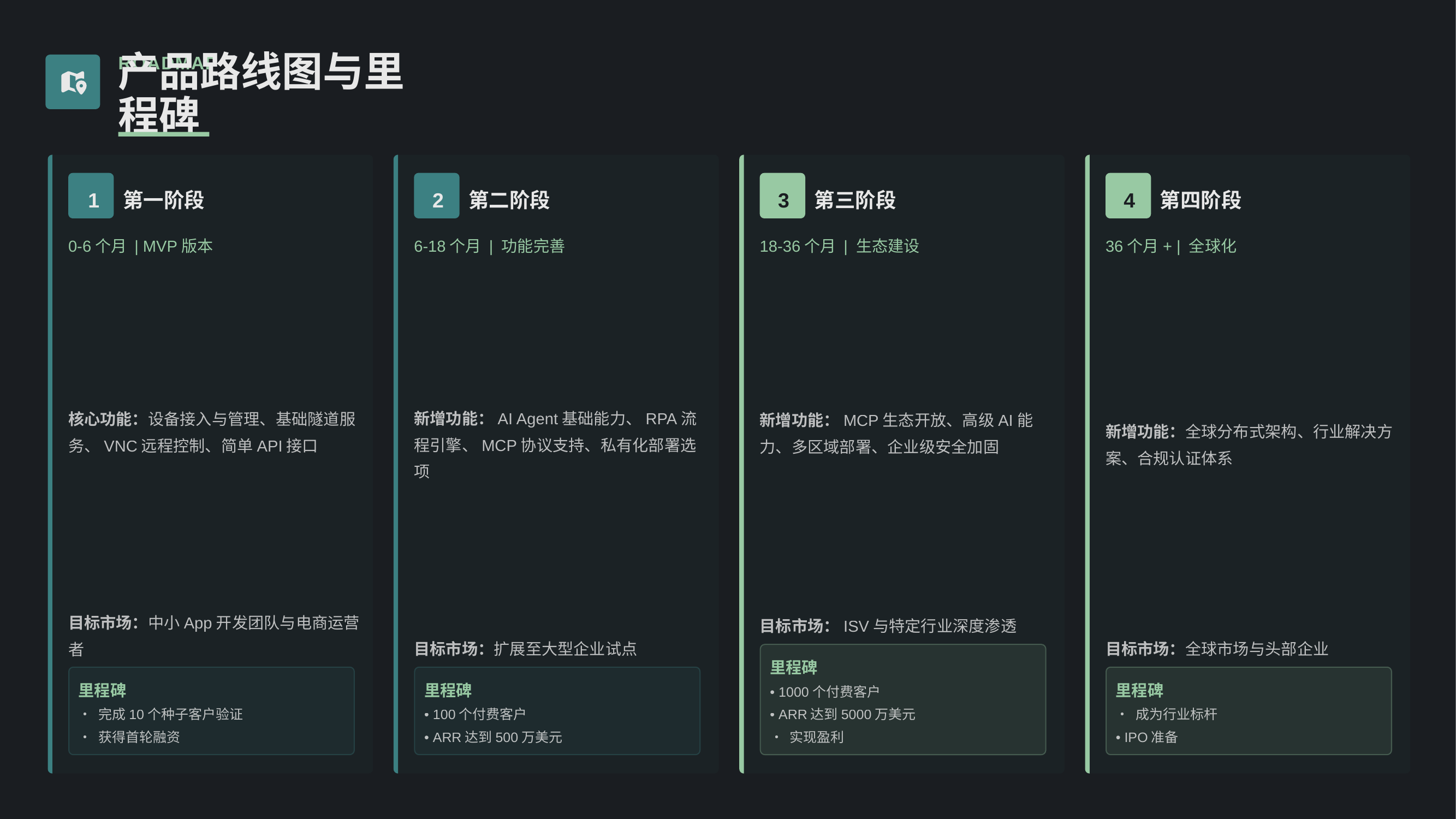

ROADMAP

产品路线图与里程碑

1
第一阶段
2
第二阶段
3
第三阶段
4
第四阶段
0-6个月 | MVP版本
6-18个月 | 功能完善
18-36个月 | 生态建设
36个月+ | 全球化
核心功能：设备接入与管理、基础隧道服务、VNC远程控制、简单API接口
新增功能：AI Agent基础能力、RPA流程引擎、MCP协议支持、私有化部署选项
新增功能：MCP生态开放、高级AI能力、多区域部署、企业级安全加固
新增功能：全球分布式架构、行业解决方案、合规认证体系
目标市场：中小App开发团队与电商运营者
目标市场：ISV与特定行业深度渗透
目标市场：扩展至大型企业试点
目标市场：全球市场与头部企业

里程碑

里程碑
里程碑
里程碑
• 1000个付费客户
• 完成10个种子客户验证
• 100个付费客户
• ARR达到5000万美元
• 成为行业标杆
• 获得首轮融资
• ARR达到500万美元
• 实现盈利
• IPO准备